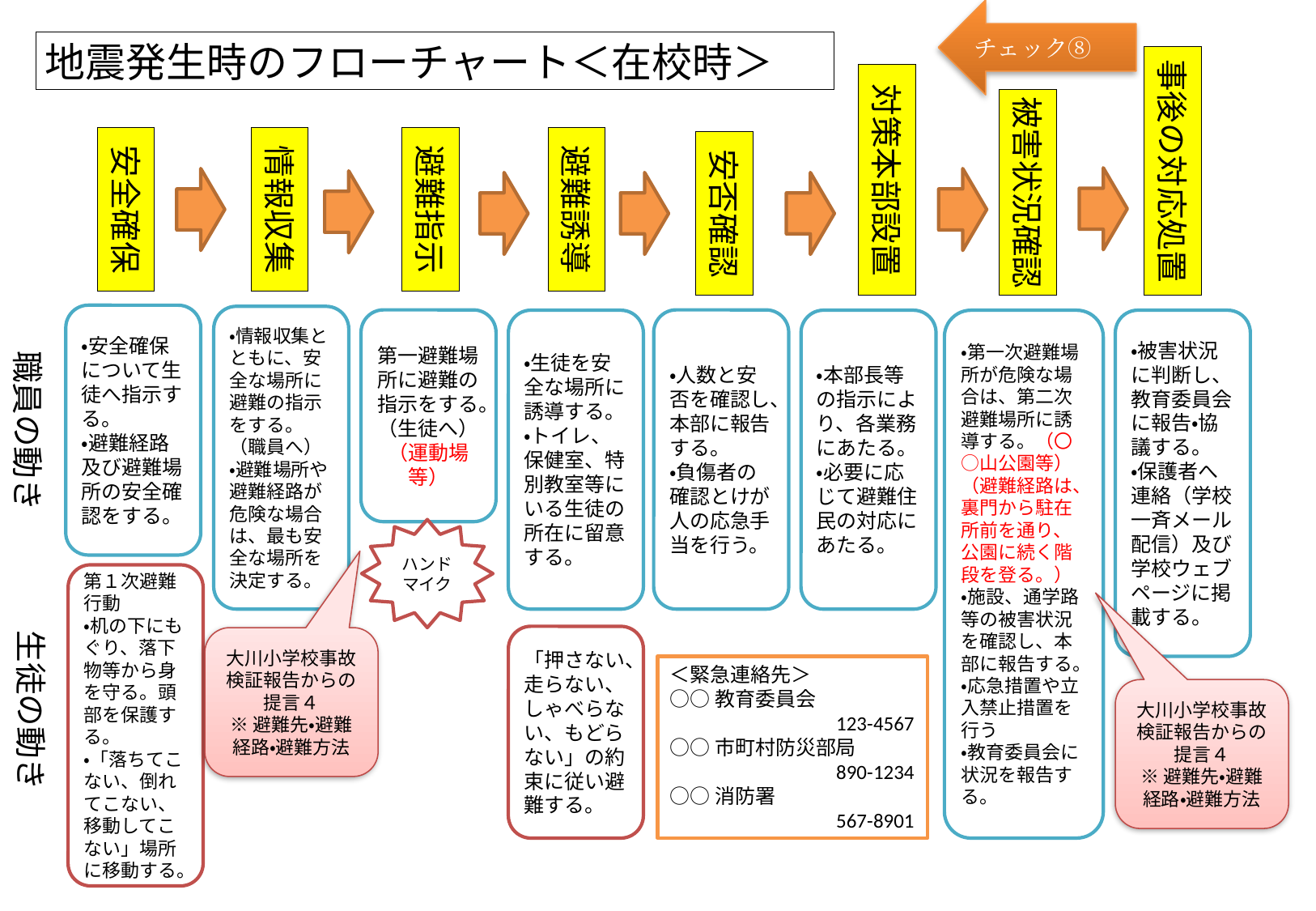

チェック⑧
地震発生時のフローチャート＜在校時＞
事後の対応処置
対策本部設置
被害状況確認
避難指示
安全確保
情報収集
避難誘導
安否確認

・安全確保について生徒へ指示する。
・避難経路及び避難場所の安全確認をする。
・情報収集とともに、安全な場所に避難の指示をする。（職員へ）
・避難場所や避難経路が危険な場合は、最も安全な場所を決定する。
第一避難場所に避難の指示をする。（生徒へ）
（運動場等）
・人数と安否を確認し、本部に報告する。
・負傷者の確認とけが人の応急手当を行う。
・生徒を安全な場所に誘導する。
・トイレ、保健室、特別教室等にいる生徒の所在に留意する。
・本部長等の指示により、各業務にあたる。
・必要に応じて避難住民の対応にあたる。
・第一次避難場所が危険な場合は、第二次避難場所に誘導する。（〇○山公園等）（避難経路は、裏門から駐在所前を通り、公園に続く階段を登る。）
・施設、通学路等の被害状況を確認し、本部に報告する。
・応急措置や立入禁止措置を行う
・教育委員会に状況を報告する。
・被害状況に判断し、教育委員会に報告・協議する。
・保護者へ連絡（学校一斉メール配信）及び学校ウェブページに掲載する。
職員の動き
ハンドマイク
第１次避難行動
・机の下にもぐり、落下物等から身を守る。頭部を保護する。
・「落ちてこない、倒れてこない、移動してこない」場所に移動する。
生徒の動き
「押さない、走らない、しゃべらない、もどらない」の約束に従い避難する。
大川小学校事故検証報告からの提言４
※避難先・避難経路・避難方法
＜緊急連絡先＞
○○教育委員会
　　　　　　　　123-4567
○○市町村防災部局
　　　　　　　　890-1234
○○消防署
　　　　　　　　567-8901
大川小学校事故検証報告からの提言４
※避難先・避難経路・避難方法